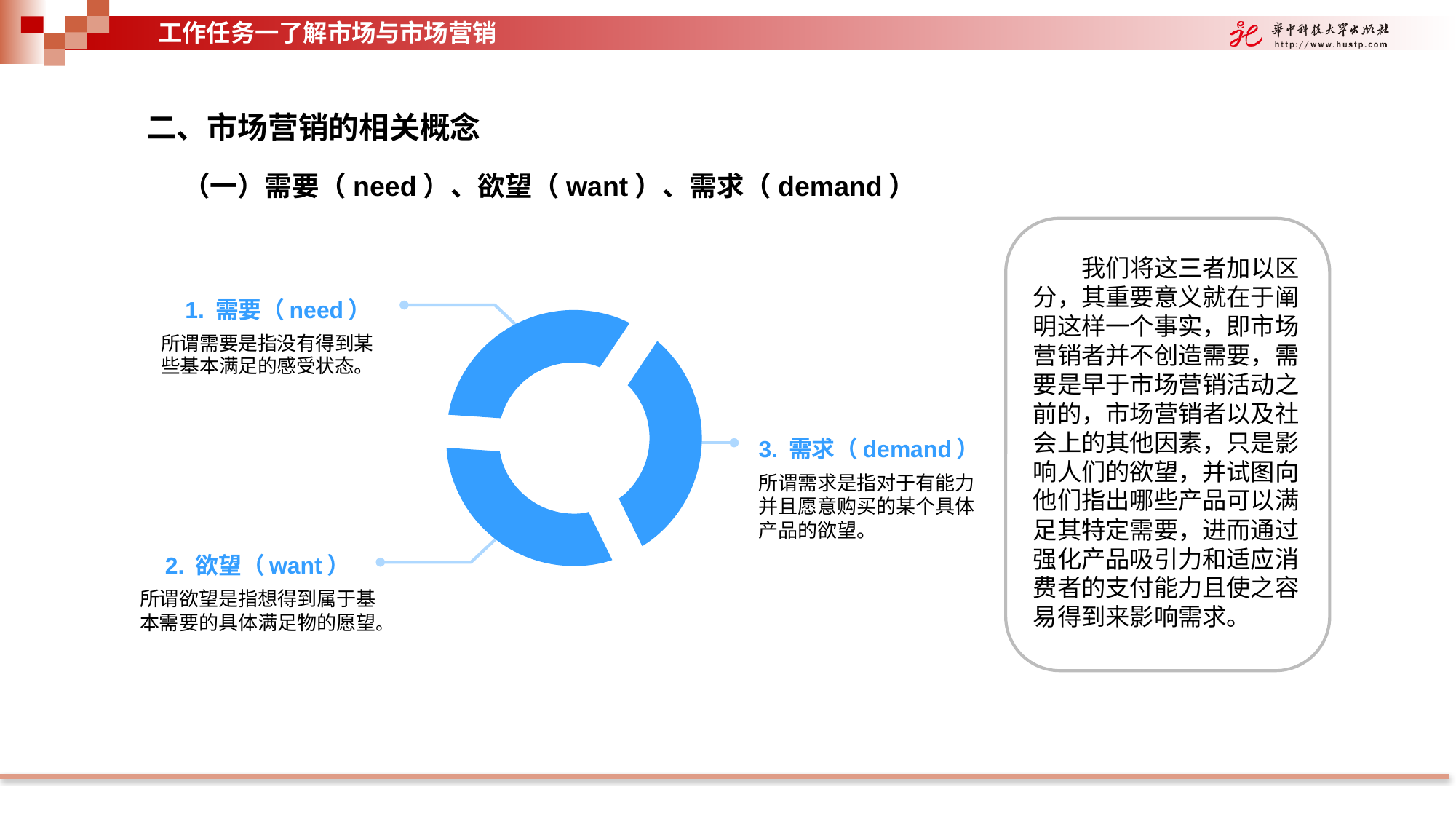

工作任务一了解市场与市场营销
二、市场营销的相关概念
（一）需要（need）、欲望（want）、需求（demand）

我们将这三者加以区分，其重要意义就在于阐明这样一个事实，即市场营销者并不创造需要，需要是早于市场营销活动之前的，市场营销者以及社会上的其他因素，只是影响人们的欲望，并试图向他们指出哪些产品可以满足其特定需要，进而通过强化产品吸引力和适应消费者的支付能力且使之容易得到来影响需求。
1. 需要（need）

所谓需要是指没有得到某些基本满足的感受状态。

3. 需求（demand）

所谓需求是指对于有能力并且愿意购买的某个具体产品的欲望。

2. 欲望（want）
所谓欲望是指想得到属于基本需要的具体满足物的愿望。